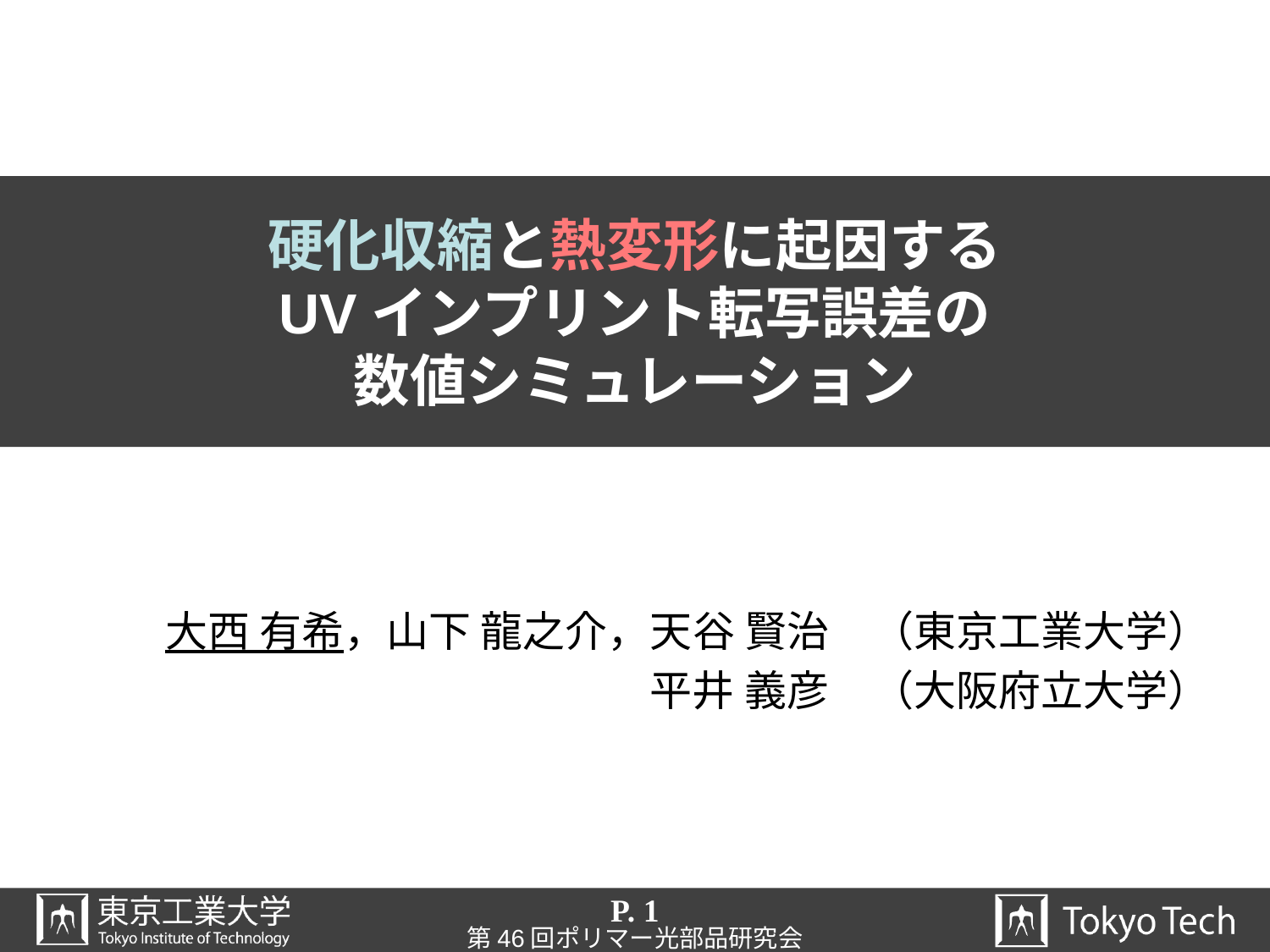

# 硬化収縮と熱変形に起因する UVインプリント転写誤差の 数値シミュレーション
大西 有希，山下 龍之介，天谷 賢治　（東京工業大学）
平井 義彦　（大阪府立大学）
P. 1